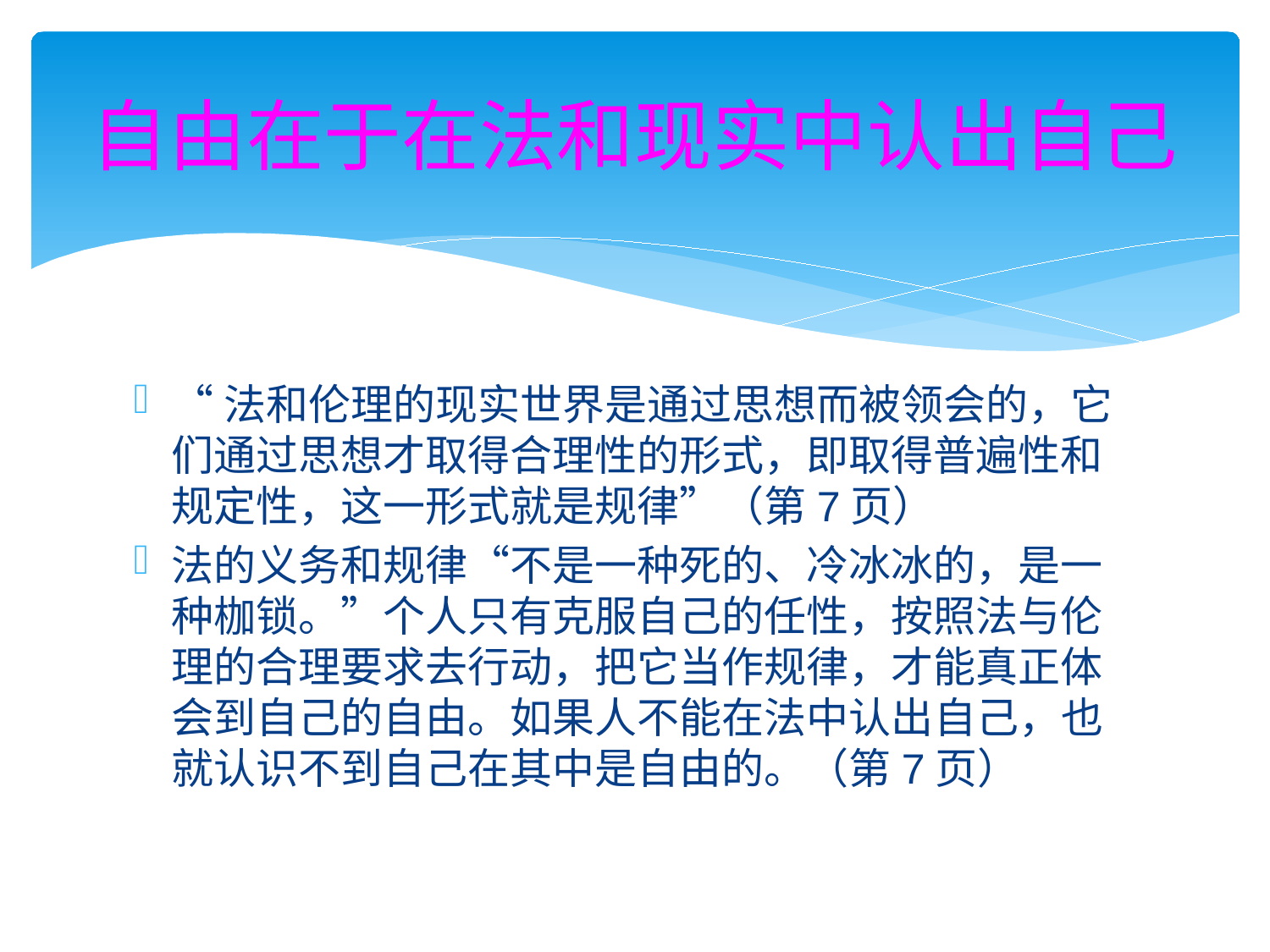

# 自由在于在法和现实中认出自己
“法和伦理的现实世界是通过思想而被领会的，它们通过思想才取得合理性的形式，即取得普遍性和规定性，这一形式就是规律”（第7页）
法的义务和规律“不是一种死的、冷冰冰的，是一种枷锁。”个人只有克服自己的任性，按照法与伦理的合理要求去行动，把它当作规律，才能真正体会到自己的自由。如果人不能在法中认出自己，也就认识不到自己在其中是自由的。（第7页）